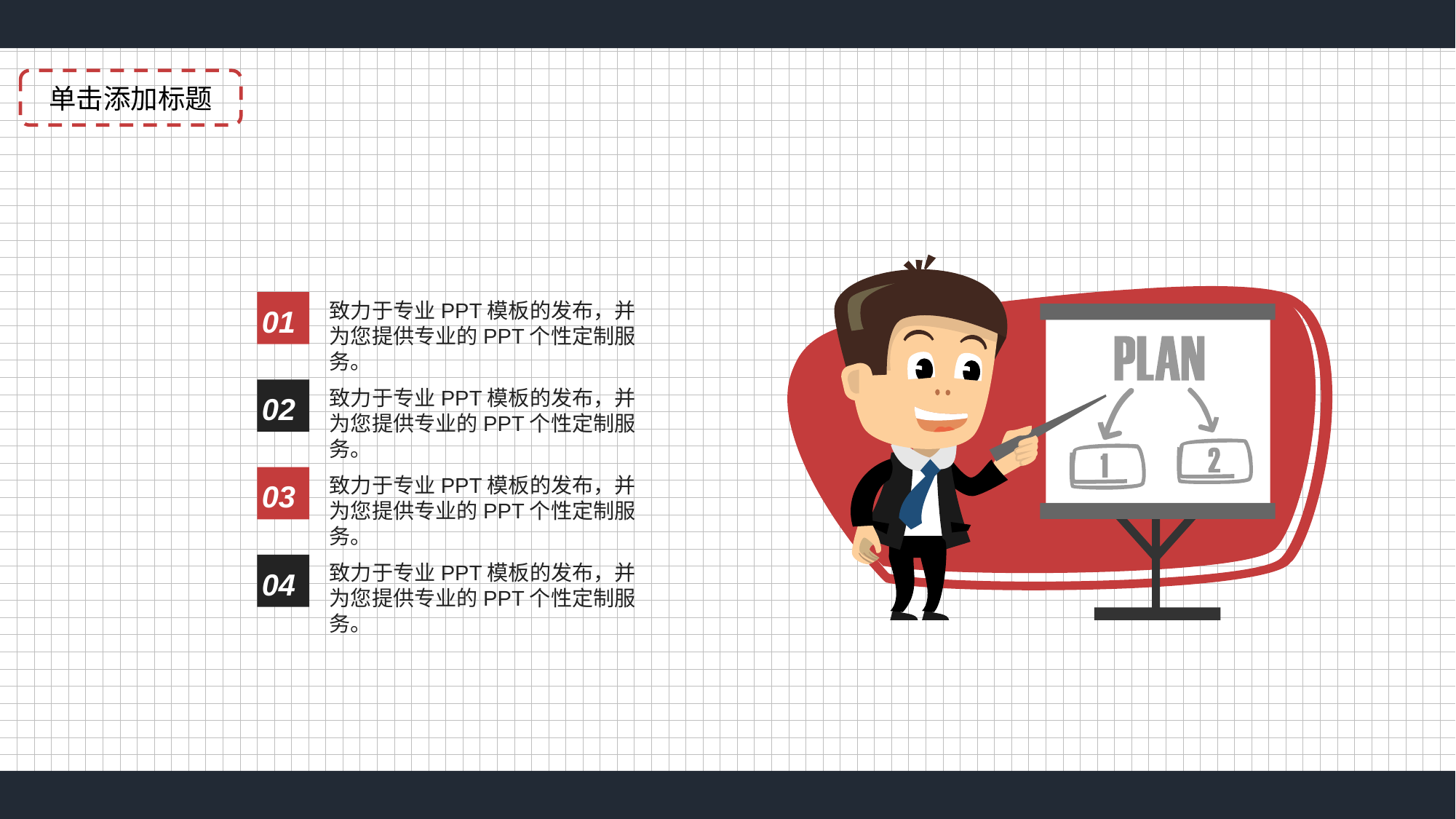

单击添加标题

致力于专业PPT模板的发布，并为您提供专业的PPT个性定制服务。

01
致力于专业PPT模板的发布，并为您提供专业的PPT个性定制服务。

02
致力于专业PPT模板的发布，并为您提供专业的PPT个性定制服务。

03
致力于专业PPT模板的发布，并为您提供专业的PPT个性定制服务。

04